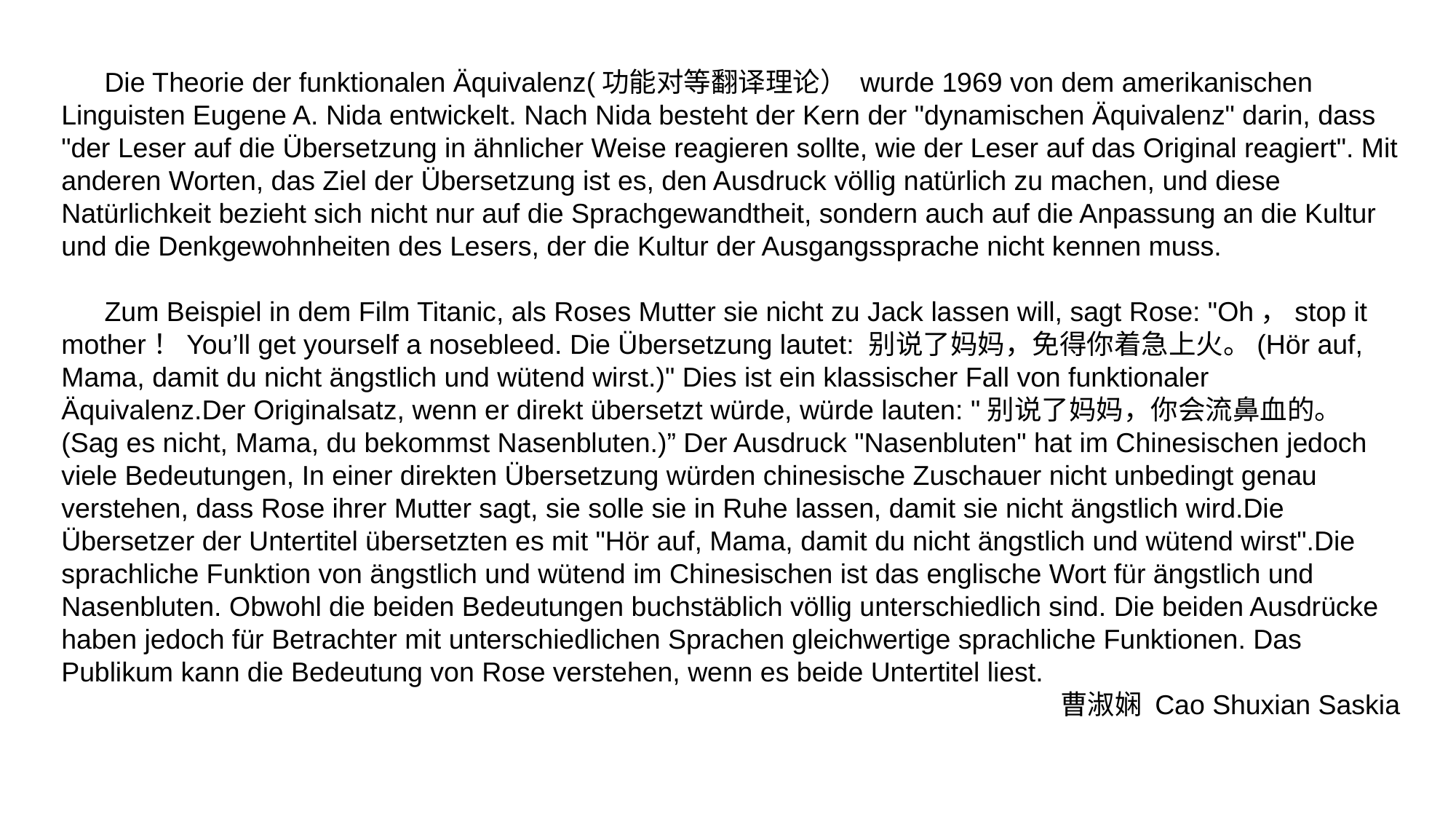

Die Theorie der funktionalen Äquivalenz(功能对等翻译理论） wurde 1969 von dem amerikanischen Linguisten Eugene A. Nida entwickelt. Nach Nida besteht der Kern der "dynamischen Äquivalenz" darin, dass "der Leser auf die Übersetzung in ähnlicher Weise reagieren sollte, wie der Leser auf das Original reagiert". Mit anderen Worten, das Ziel der Übersetzung ist es, den Ausdruck völlig natürlich zu machen, und diese Natürlichkeit bezieht sich nicht nur auf die Sprachgewandtheit, sondern auch auf die Anpassung an die Kultur und die Denkgewohnheiten des Lesers, der die Kultur der Ausgangssprache nicht kennen muss.

Zum Beispiel in dem Film Titanic, als Roses Mutter sie nicht zu Jack lassen will, sagt Rose: "Oh，stop it mother！You’ll get yourself a nosebleed. Die Übersetzung lautet: 别说了妈妈，免得你着急上火。(Hör auf, Mama, damit du nicht ängstlich und wütend wirst.)" Dies ist ein klassischer Fall von funktionaler Äquivalenz.Der Originalsatz, wenn er direkt übersetzt würde, würde lauten: "别说了妈妈，你会流鼻血的。(Sag es nicht, Mama, du bekommst Nasenbluten.)” Der Ausdruck "Nasenbluten" hat im Chinesischen jedoch viele Bedeutungen, In einer direkten Übersetzung würden chinesische Zuschauer nicht unbedingt genau verstehen, dass Rose ihrer Mutter sagt, sie solle sie in Ruhe lassen, damit sie nicht ängstlich wird.Die Übersetzer der Untertitel übersetzten es mit "Hör auf, Mama, damit du nicht ängstlich und wütend wirst".Die sprachliche Funktion von ängstlich und wütend im Chinesischen ist das englische Wort für ängstlich und Nasenbluten. Obwohl die beiden Bedeutungen buchstäblich völlig unterschiedlich sind. Die beiden Ausdrücke haben jedoch für Betrachter mit unterschiedlichen Sprachen gleichwertige sprachliche Funktionen. Das Publikum kann die Bedeutung von Rose verstehen, wenn es beide Untertitel liest.
曹淑娴 Cao Shuxian Saskia